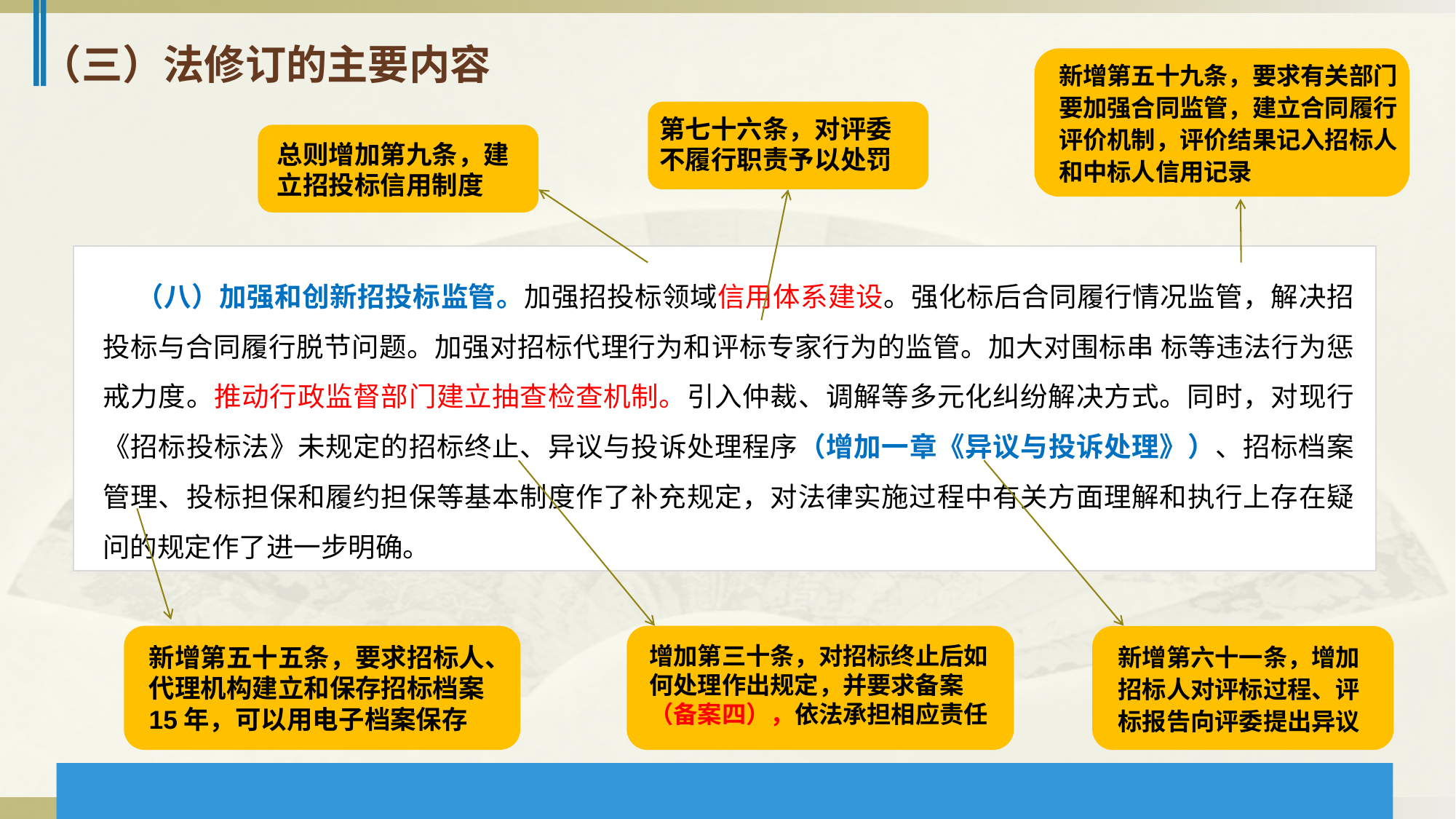

（三）法修订的主要内容

新增第五十九条，要求有关部门要加强合同监管，建立合同履行评价机制，评价结果记入招标人和中标人信用记录

第七十六条，对评委不履行职责予以处罚

总则增加第九条，建立招投标信用制度

    （八）加强和创新招投标监管。加强招投标领域信用体系建设。强化标后合同履行情况监管，解决招投标与合同履行脱节问题。加强对招标代理行为和评标专家行为的监管。加大对围标串 标等违法行为惩戒力度。推动行政监督部门建立抽查检查机制。引入仲裁、调解等多元化纠纷解决方式。同时，对现行《招标投标法》未规定的招标终止、异议与投诉处理程序（增加一章《异议与投诉处理》）、招标档案管理、投标担保和履约担保等基本制度作了补充规定，对法律实施过程中有关方面理解和执行上存在疑问的规定作了进一步明确。

新增第六十一条，增加招标人对评标过程、评标报告向评委提出异议
新增第五十五条，要求招标人、代理机构建立和保存招标档案15年，可以用电子档案保存
增加第三十条，对招标终止后如何处理作出规定，并要求备案（备案四），依法承担相应责任